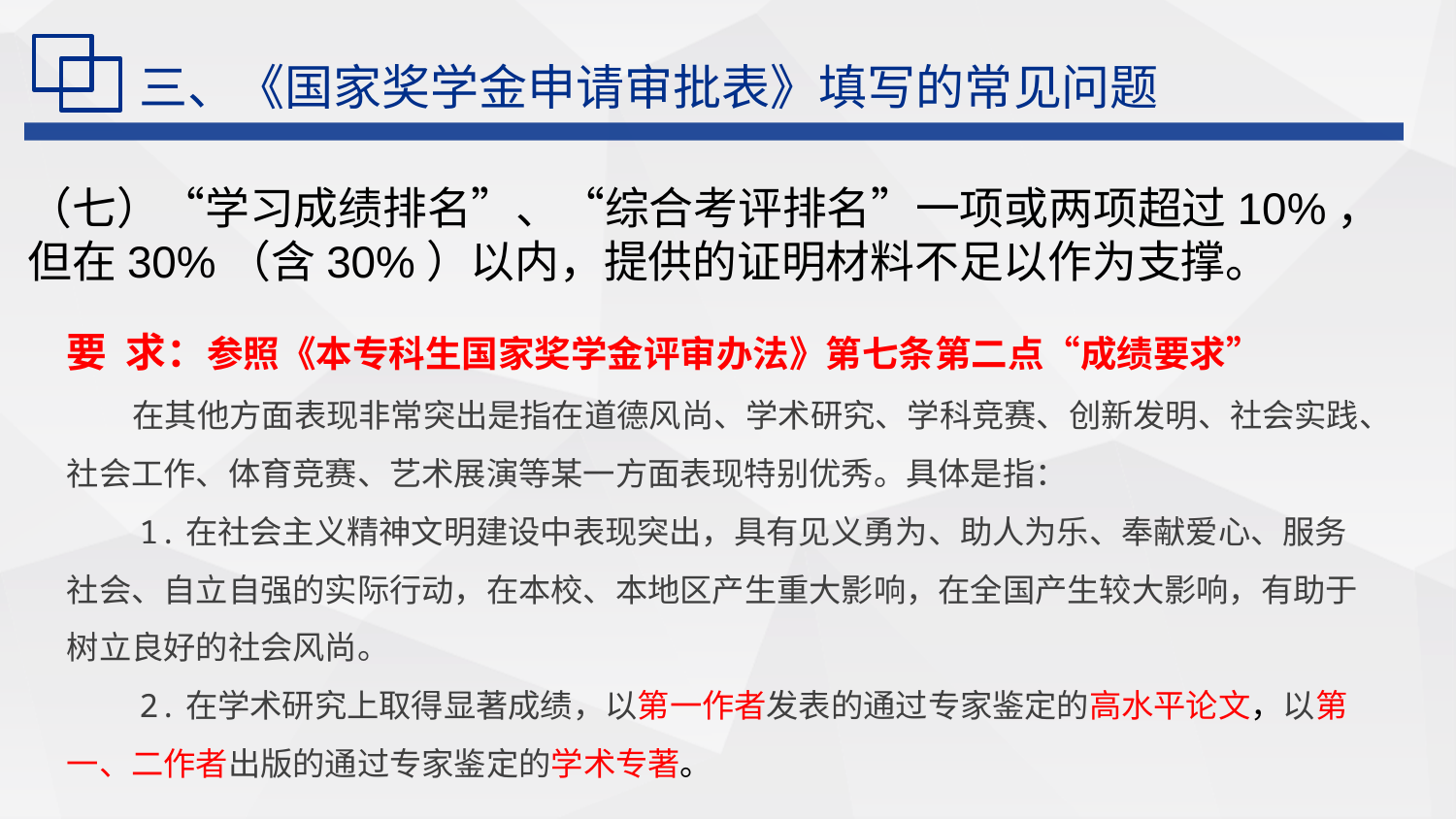

三、《国家奖学金申请审批表》填写的常见问题

（七）“学习成绩排名”、“综合考评排名”一项或两项超过10%，但在30%（含30%）以内，提供的证明材料不足以作为支撑。
要  求：参照《本专科生国家奖学金评审办法》第七条第二点“成绩要求”
        在其他方面表现非常突出是指在道德风尚、学术研究、学科竞赛、创新发明、社会实践、社会工作、体育竞赛、艺术展演等某一方面表现特别优秀。具体是指：
　　1.在社会主义精神文明建设中表现突出，具有见义勇为、助人为乐、奉献爱心、服务社会、自立自强的实际行动，在本校、本地区产生重大影响，在全国产生较大影响，有助于树立良好的社会风尚。
　　2.在学术研究上取得显著成绩，以第一作者发表的通过专家鉴定的高水平论文，以第一、二作者出版的通过专家鉴定的学术专著。